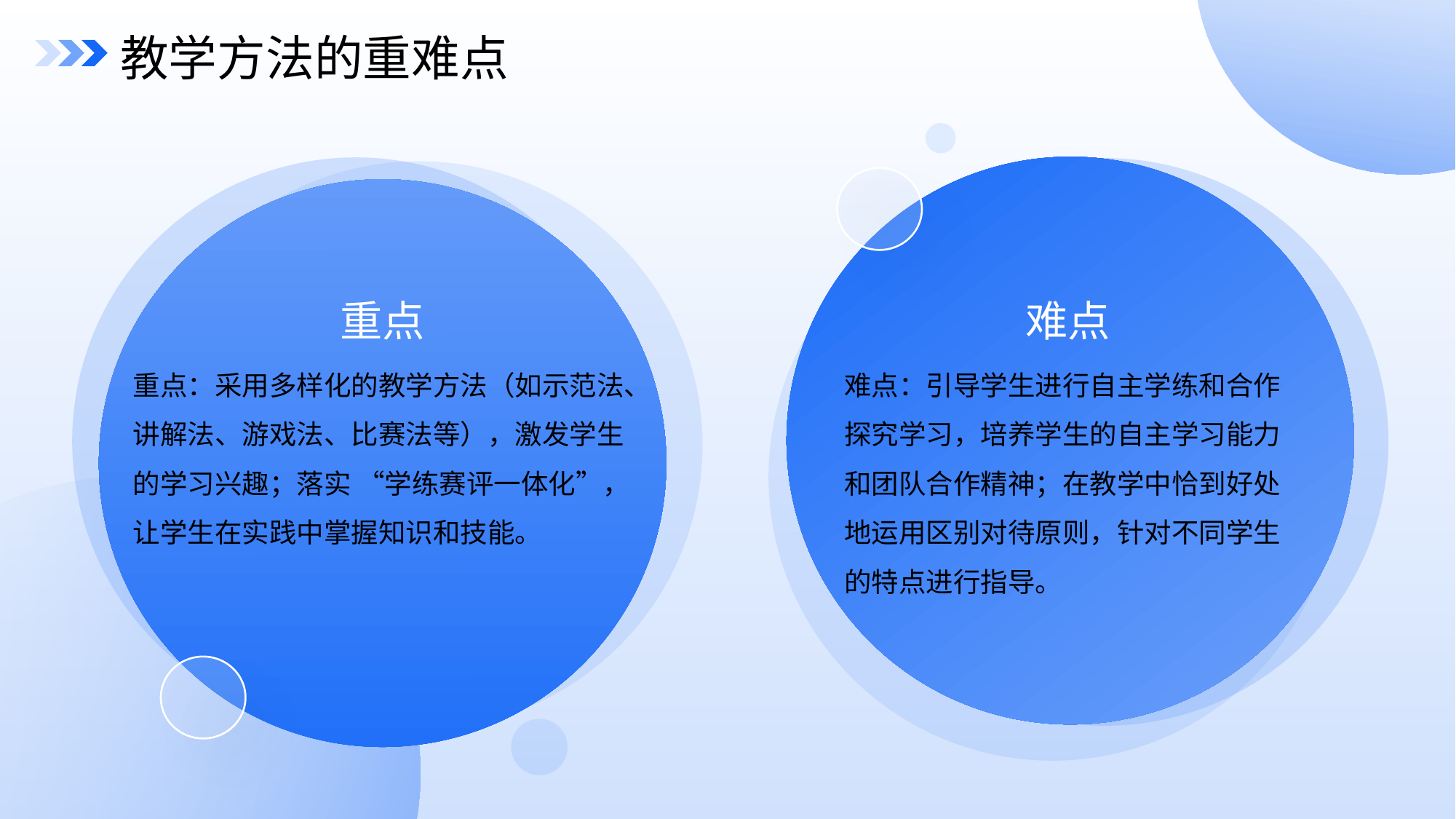

教学方法的重难点

重点
难点
难点：引导学生进行自主学练和合作探究学习，培养学生的自主学习能力和团队合作精神；在教学中恰到好处地运用区别对待原则，针对不同学生的特点进行指导。
重点：采用多样化的教学方法（如示范法、讲解法、游戏法、比赛法等），激发学生的学习兴趣；落实 “学练赛评一体化”，让学生在实践中掌握知识和技能。​